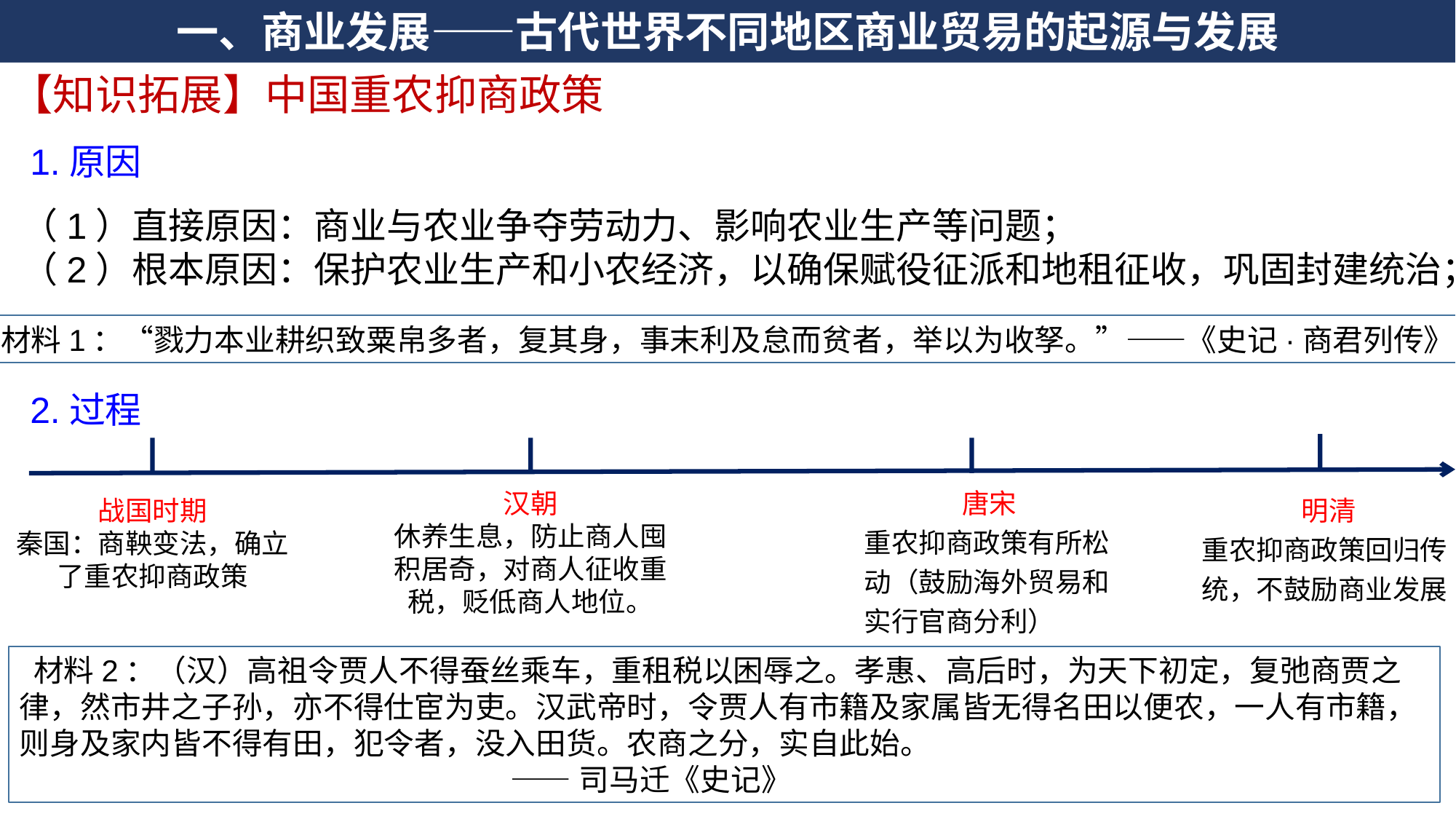

一、商业发展——古代世界不同地区商业贸易的起源与发展
【知识拓展】中国重农抑商政策
1.原因
（1）直接原因：商业与农业争夺劳动力、影响农业生产等问题；
（2）根本原因：保护农业生产和小农经济，以确保赋役征派和地租征收，巩固封建统治；
材料1：“戮力本业耕织致粟帛多者，复其身，事末利及怠而贫者，举以为收孥。”——《史记·商君列传》
2.过程
汉朝
休养生息，防止商人囤积居奇，对商人征收重税，贬低商人地位。
唐宋
重农抑商政策有所松动（鼓励海外贸易和实行官商分利）
战国时期
秦国：商鞅变法，确立了重农抑商政策
明清
重农抑商政策回归传统，不鼓励商业发展
 材料2：（汉）高祖令贾人不得蚕丝乘车，重租税以困辱之。孝惠、高后时，为天下初定，复弛商贾之律，然市井之子孙，亦不得仕宦为吏。汉武帝时，令贾人有市籍及家属皆无得名田以便农，一人有市籍，则身及家内皆不得有田，犯令者，没入田货。农商之分，实自此始。
                                                                         ——司马迁《史记》